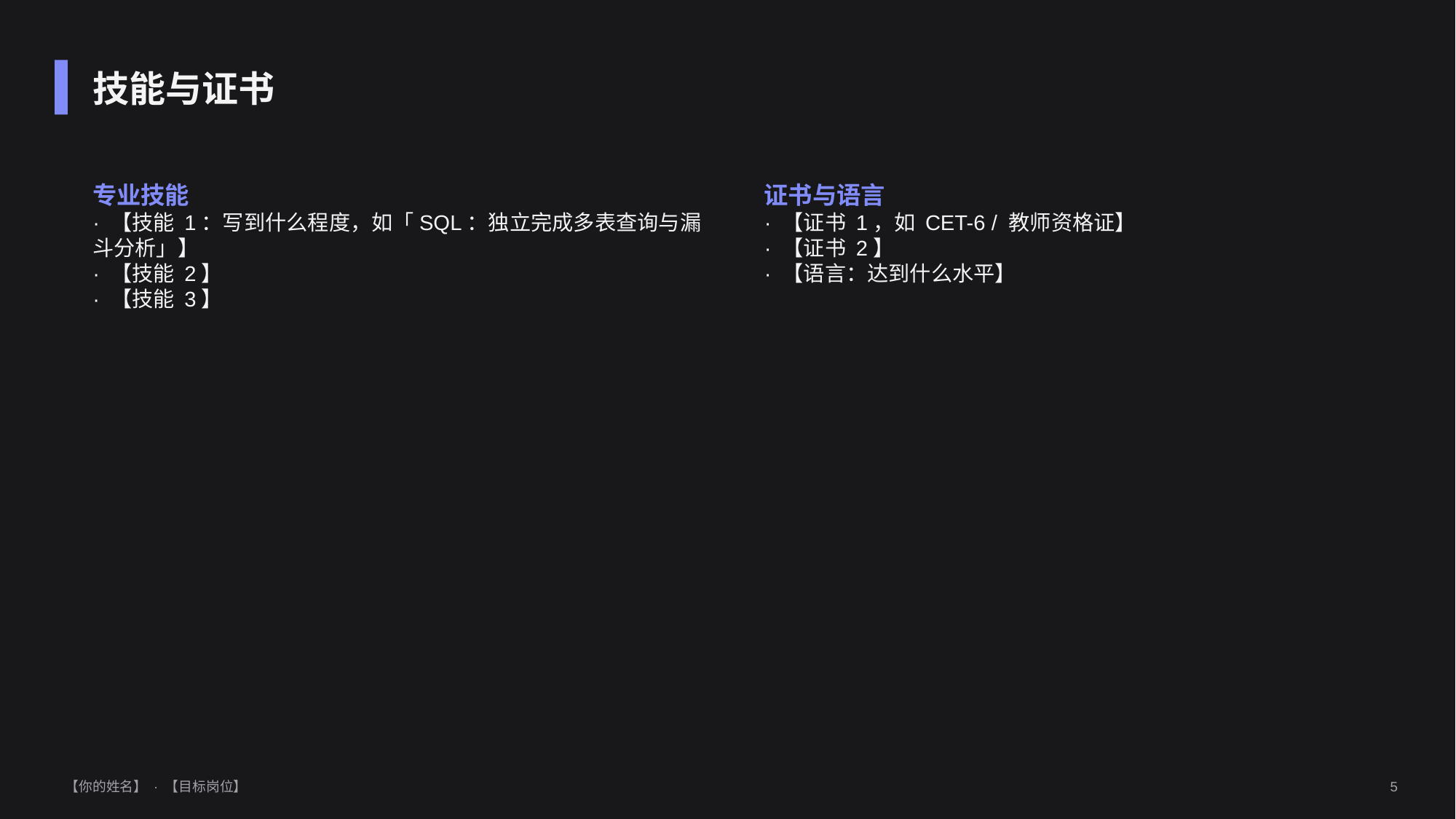

技能与证书

专业技能
· 【技能 1：写到什么程度，如「SQL：独立完成多表查询与漏斗分析」】
· 【技能 2】
· 【技能 3】
证书与语言
· 【证书 1，如 CET-6 / 教师资格证】
· 【证书 2】
· 【语言：达到什么水平】
【你的姓名】 · 【目标岗位】
5